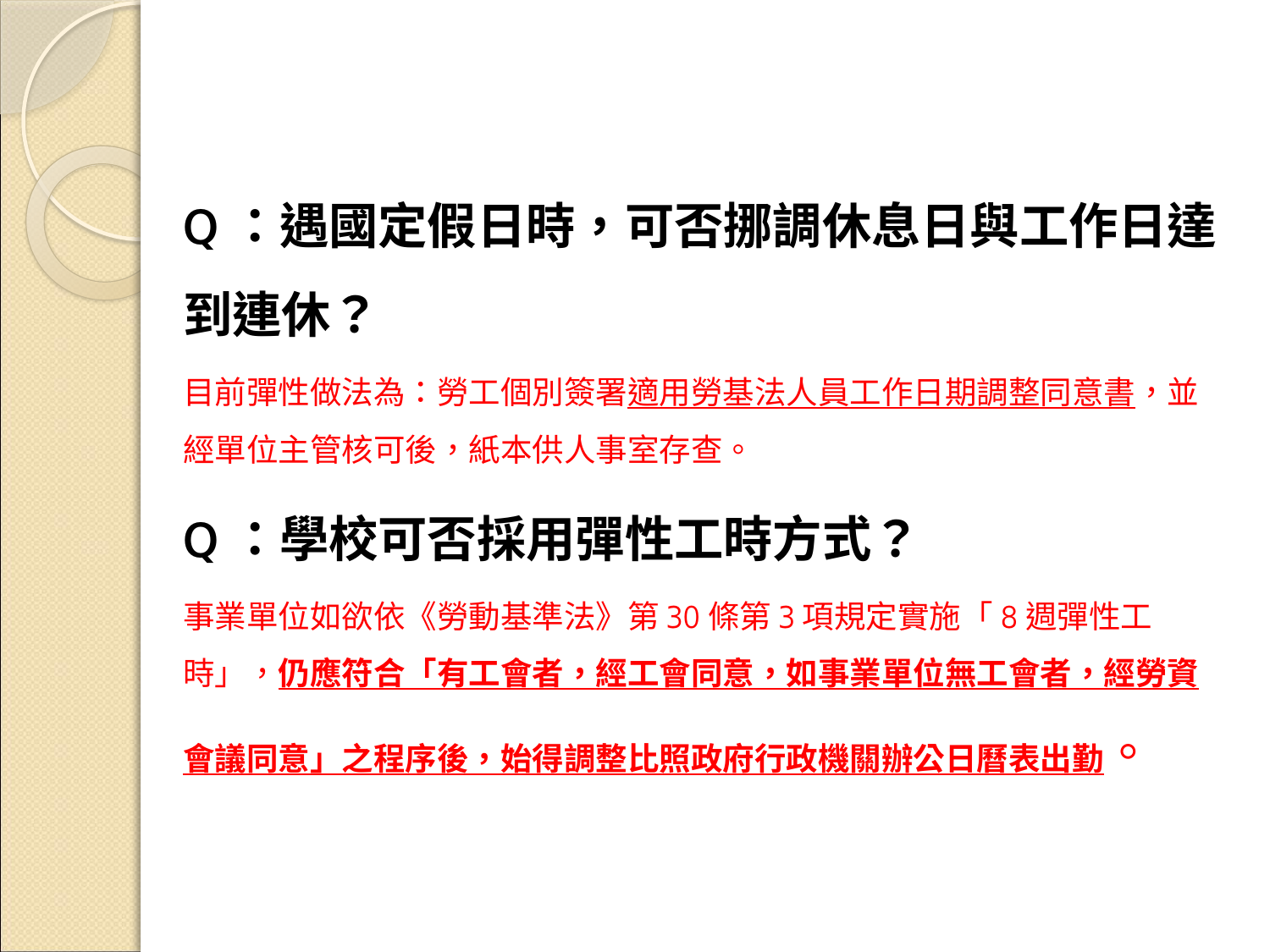

Q：遇國定假日時，可否挪調休息日與工作日達到連休？
目前彈性做法為：勞工個別簽署適用勞基法人員工作日期調整同意書，並經單位主管核可後，紙本供人事室存查。
Q：學校可否採用彈性工時方式？
事業單位如欲依《勞動基準法》第30條第3項規定實施「8週彈性工時」，仍應符合「有工會者，經工會同意，如事業單位無工會者，經勞資會議同意」之程序後，始得調整比照政府行政機關辦公日曆表出勤。